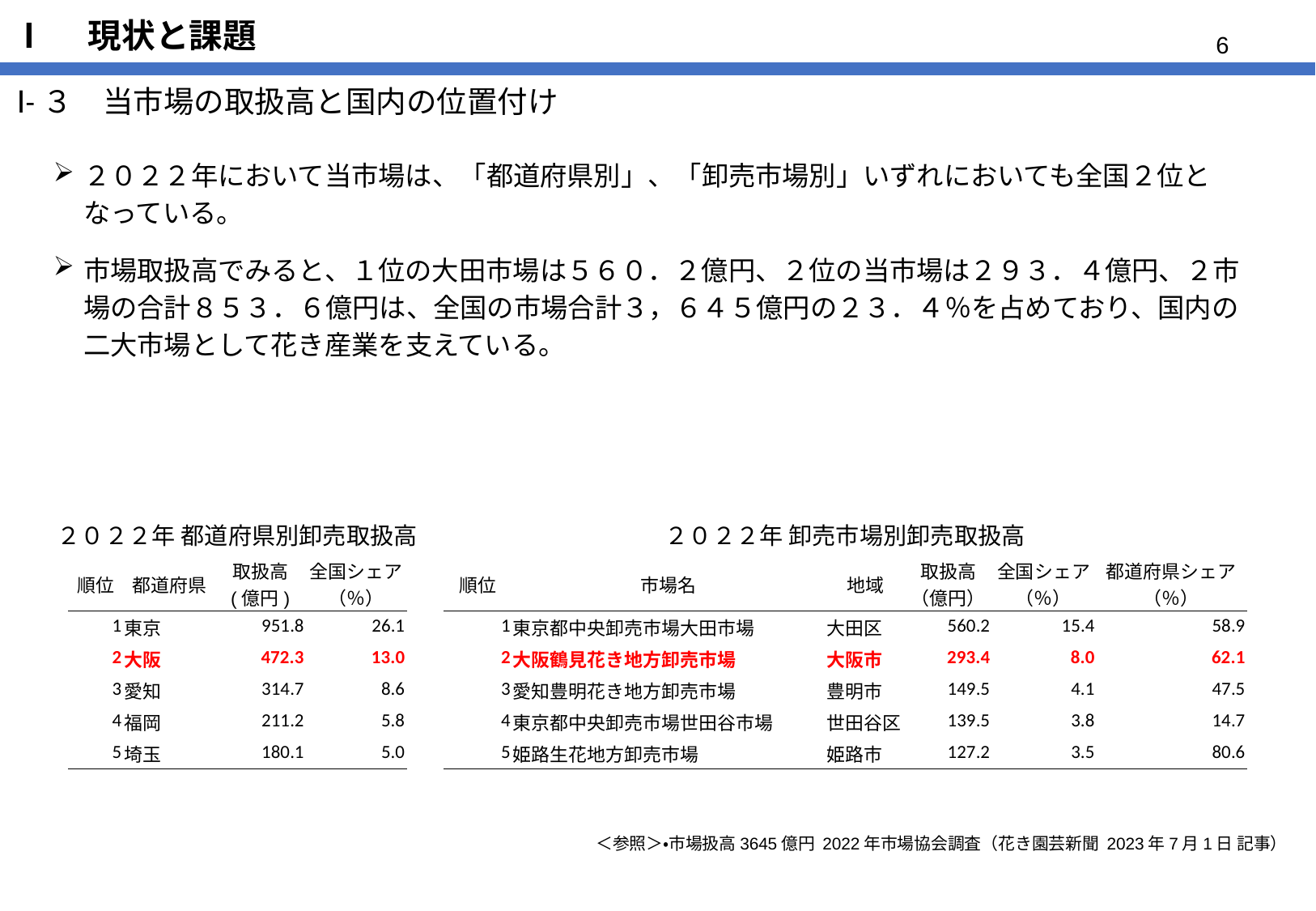

# Ⅰ　現状と課題
Ⅰ-３　当市場の取扱高と国内の位置付け
２０２２年において当市場は、「都道府県別」、「卸売市場別」いずれにおいても全国２位となっている。
市場取扱高でみると、１位の大田市場は５６０．２億円、２位の当市場は２９３．４億円、２市場の合計８５３．６億円は、全国の市場合計３，６４５億円の２３．４％を占めており、国内の二大市場として花き産業を支えている。
２０２２年 都道府県別卸売取扱高
２０２２年 卸売市場別卸売取扱高

| 順位 | 都道府県 | 取扱高 (億円) | 全国シェア （％） |
| --- | --- | --- | --- |
| 1 | 東京 | 951.8 | 26.1 |
| 2 | 大阪 | 472.3 | 13.0 |
| 3 | 愛知 | 314.7 | 8.6 |
| 4 | 福岡 | 211.2 | 5.8 |
| 5 | 埼玉 | 180.1 | 5.0 |
| 順位 | 市場名 | 地域 | 取扱高 （億円） | 全国シェア （％） | 都道府県シェア（％） |
| --- | --- | --- | --- | --- | --- |
| 1 | 東京都中央卸売市場大田市場 | 大田区 | 560.2 | 15.4 | 58.9 |
| 2 | 大阪鶴見花き地方卸売市場 | 大阪市 | 293.4 | 8.0 | 62.1 |
| 3 | 愛知豊明花き地方卸売市場 | 豊明市 | 149.5 | 4.1 | 47.5 |
| 4 | 東京都中央卸売市場世田谷市場 | 世田谷区 | 139.5 | 3.8 | 14.7 |
| 5 | 姫路生花地方卸売市場 | 姫路市 | 127.2 | 3.5 | 80.6 |

＜参照＞・市場扱高3645億円 2022年市場協会調査（花き園芸新聞 2023年7月1日 記事）